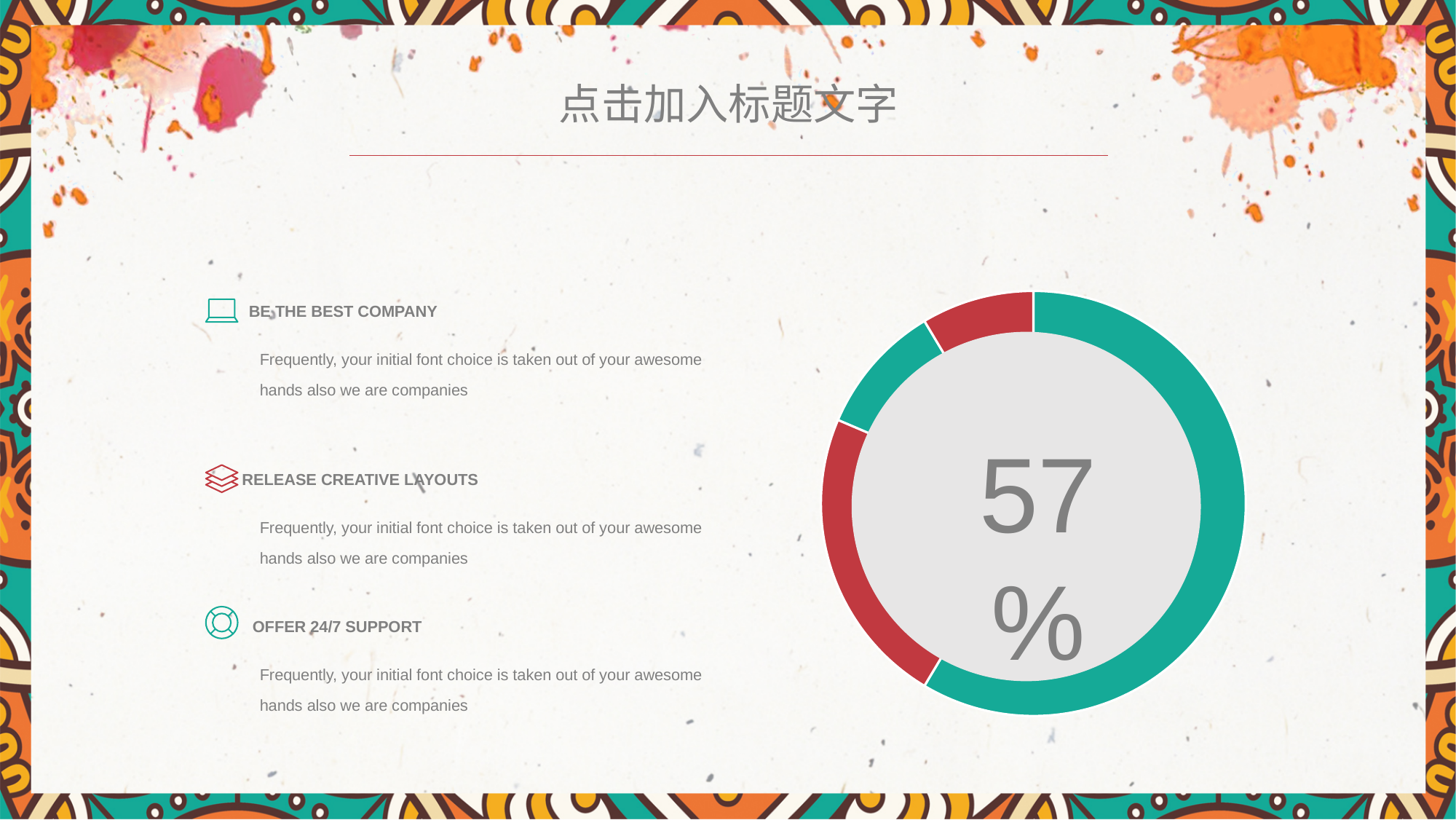

点击加入标题文字

### Chart

| Category | Sales |
|---|---|
| 1st Qtr | 8.2 |
| 2nd Qtr | 3.2 |
| 3rd Qtr | 1.4 |
| 4th Qtr | 1.2 |
BE THE BEST COMPANY

Frequently, your initial font choice is taken out of your awesome hands also we are companies

57%
RELEASE CREATIVE LAYOUTS

Frequently, your initial font choice is taken out of your awesome hands also we are companies

OFFER 24/7 SUPPORT
Frequently, your initial font choice is taken out of your awesome hands also we are companies